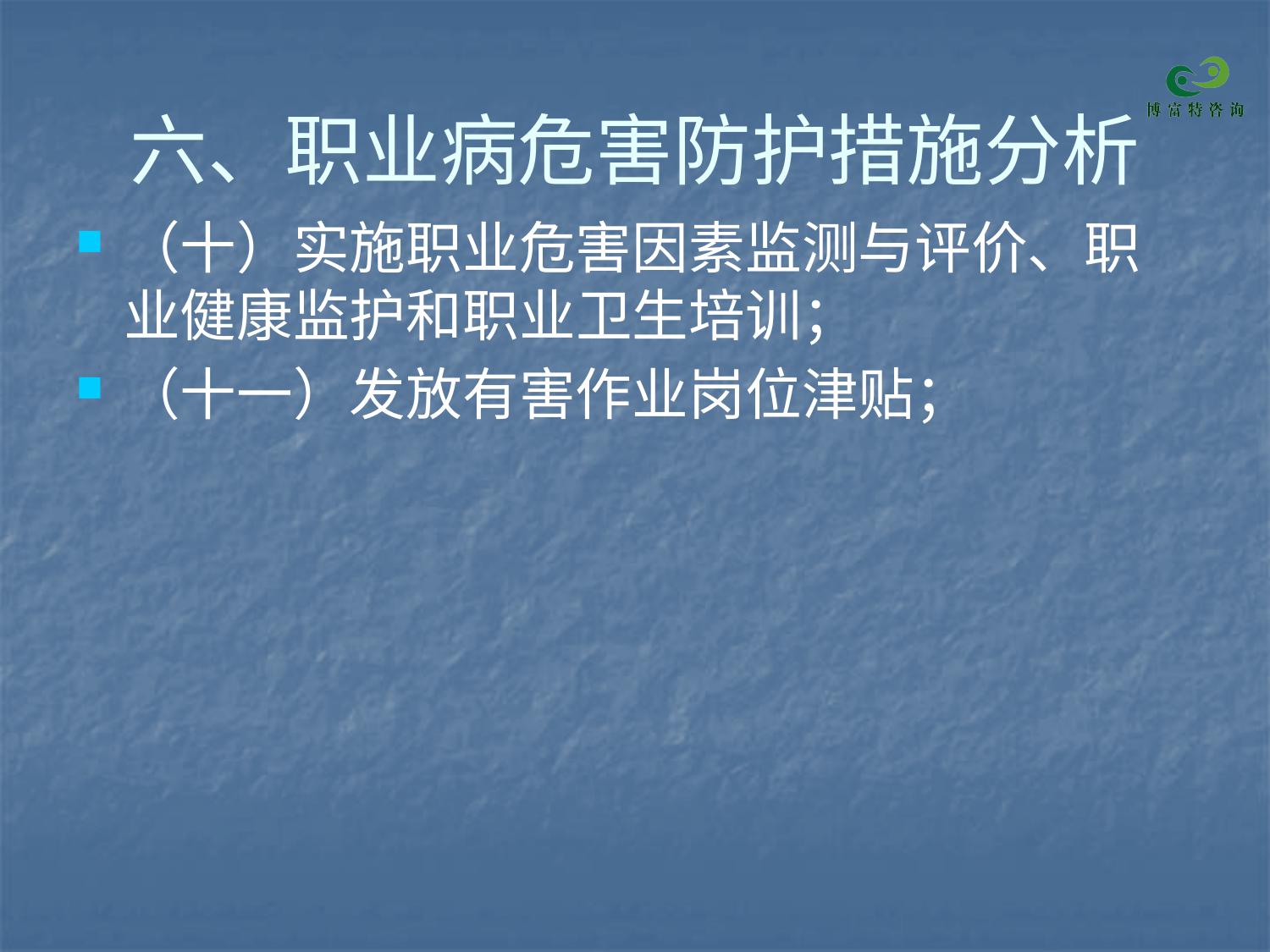

# 六、职业病危害防护措施分析
（十）实施职业危害因素监测与评价、职业健康监护和职业卫生培训；
（十一）发放有害作业岗位津贴；